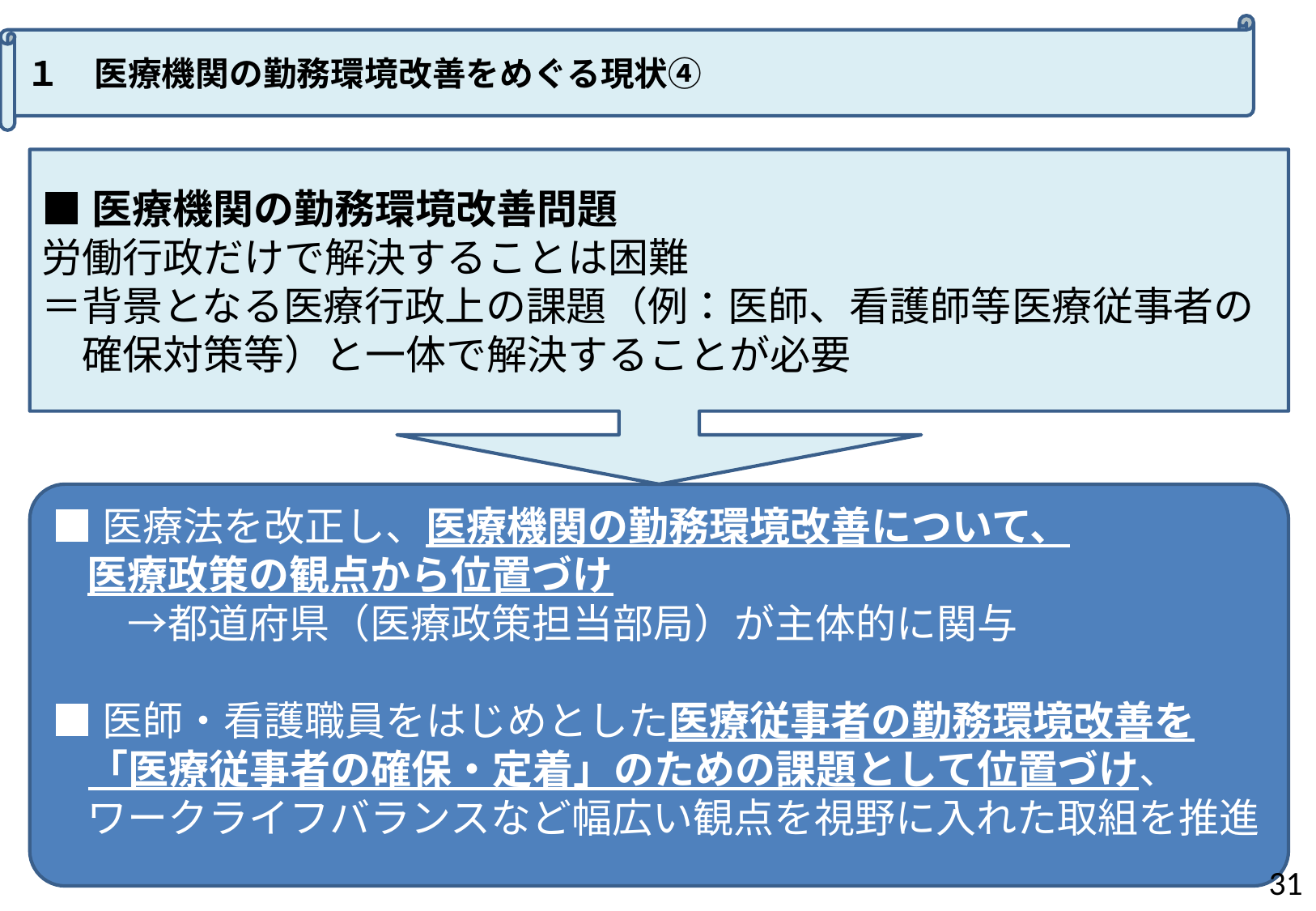

１　医療機関の勤務環境改善をめぐる現状④
■医療機関の勤務環境改善問題
労働行政だけで解決することは困難
＝背景となる医療行政上の課題（例：医師、看護師等医療従事者の
　確保対策等）と一体で解決することが必要
■医療法を改正し、医療機関の勤務環境改善について、
医療政策の観点から位置づけ
　→都道府県（医療政策担当部局）が主体的に関与

■医師・看護職員をはじめとした医療従事者の勤務環境改善を「医療従事者の確保・定着」のための課題として位置づけ、
ワークライフバランスなど幅広い観点を視野に入れた取組を推進
31